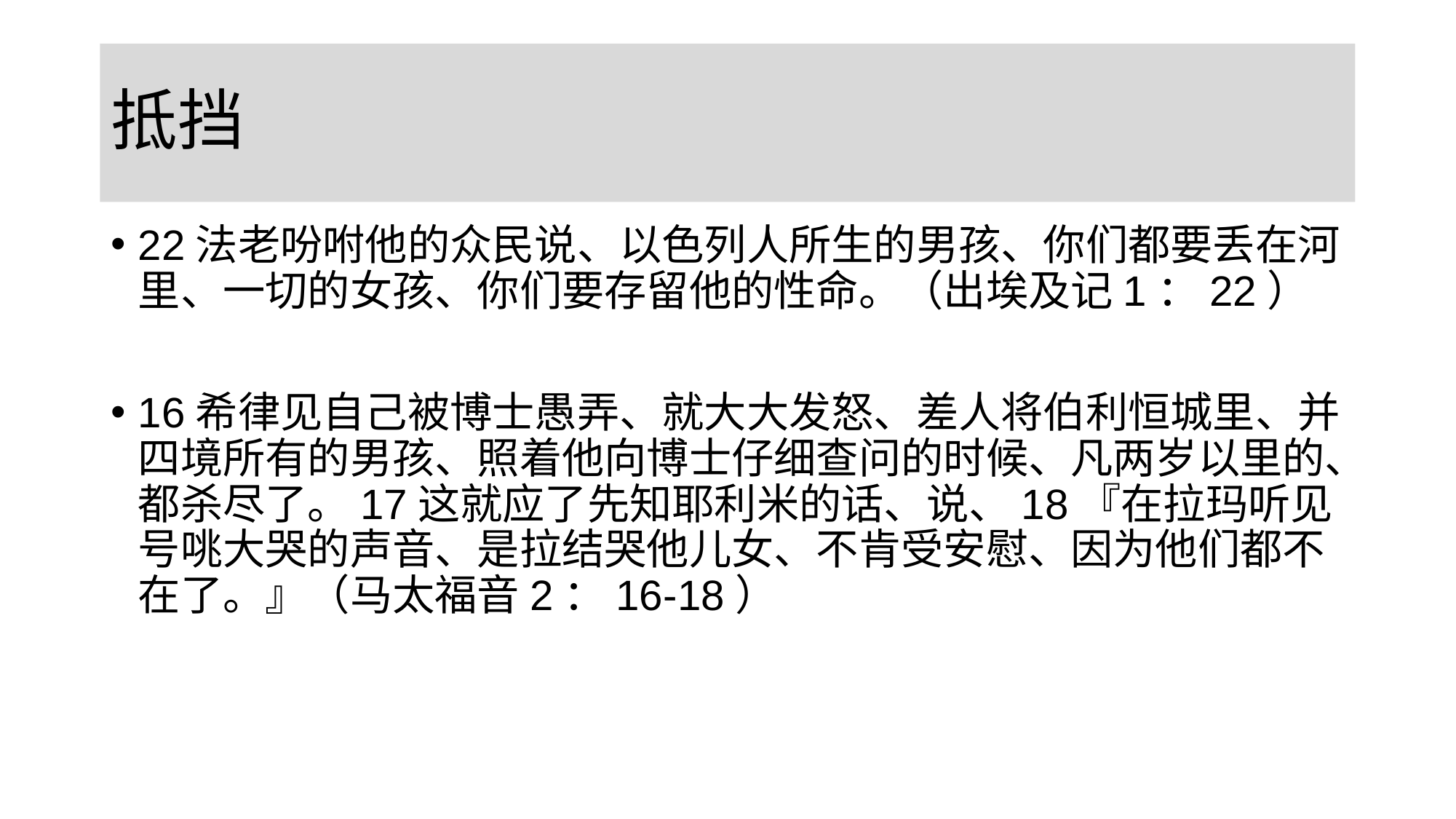

# 抵挡
22法老吩咐他的众民说、以色列人所生的男孩、你们都要丢在河里、一切的女孩、你们要存留他的性命。（出埃及记1：22）

16希律见自己被博士愚弄、就大大发怒、差人将伯利恒城里、并四境所有的男孩、照着他向博士仔细查问的时候、凡两岁以里的、都杀尽了。17这就应了先知耶利米的话、说、18『在拉玛听见号咷大哭的声音、是拉结哭他儿女、不肯受安慰、因为他们都不在了。』（马太福音2：16-18）